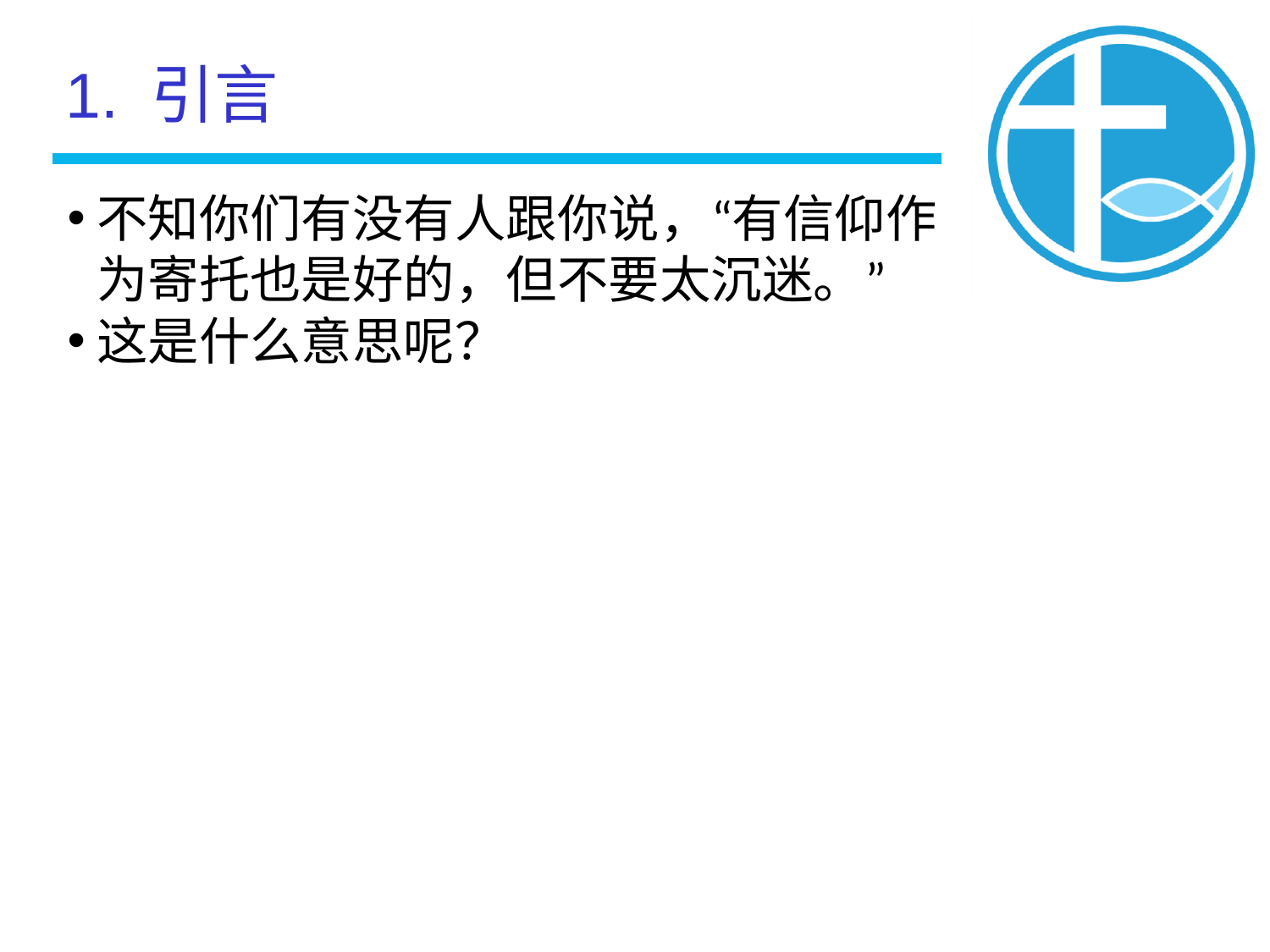

1. 引言
不知你们有没有人跟你说，“有信仰作为寄托也是好的，但不要太沉迷。”
这是什么意思呢？